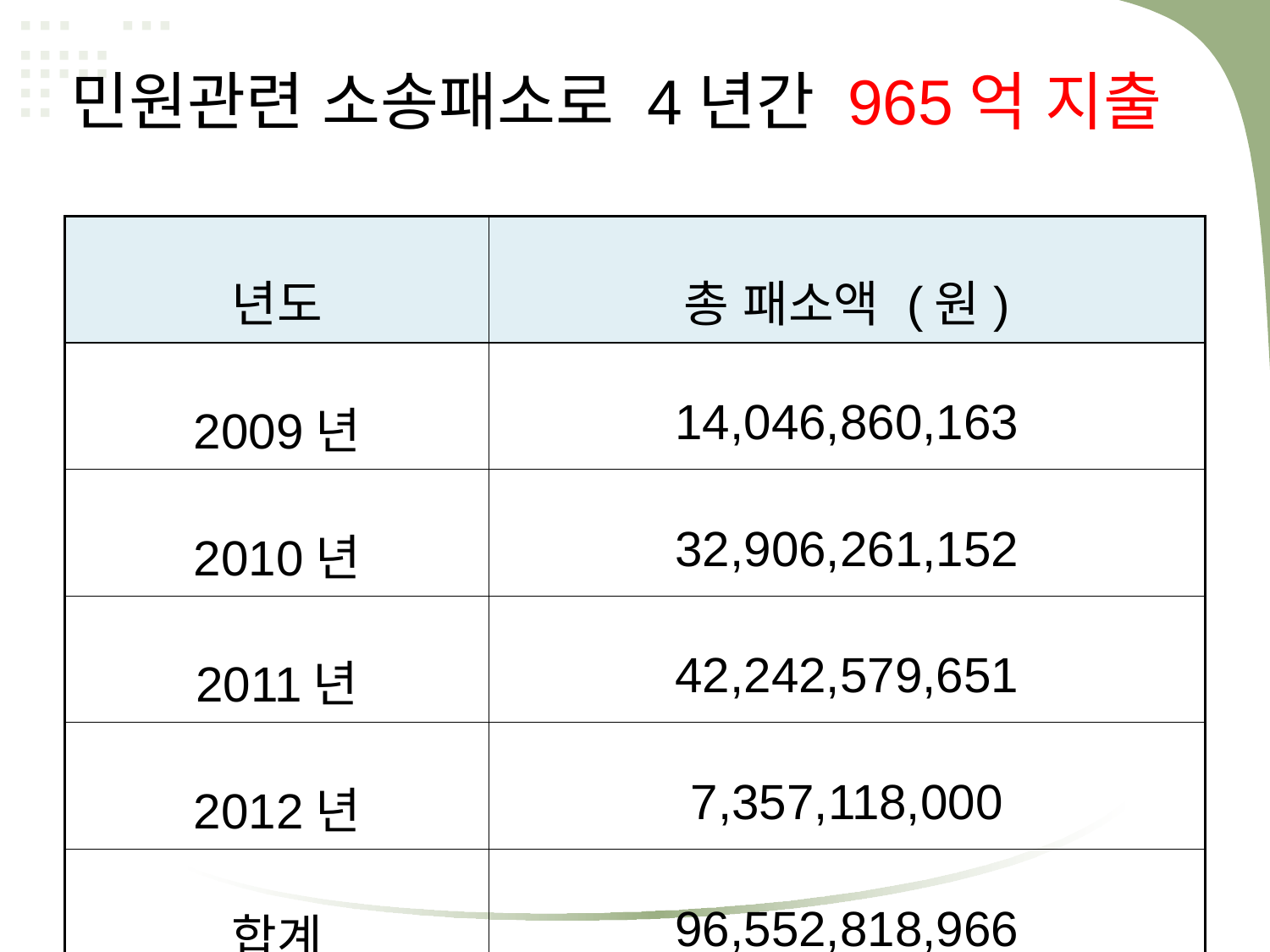

# 민원관련 소송패소로 4년간 965억 지출
| 년도 | 총 패소액 (원) |
| --- | --- |
| 2009년 | 14,046,860,163 |
| 2010년 | 32,906,261,152 |
| 2011년 | 42,242,579,651 |
| 2012년 | 7,357,118,000 |
| 합계 | 96,552,818,966 |